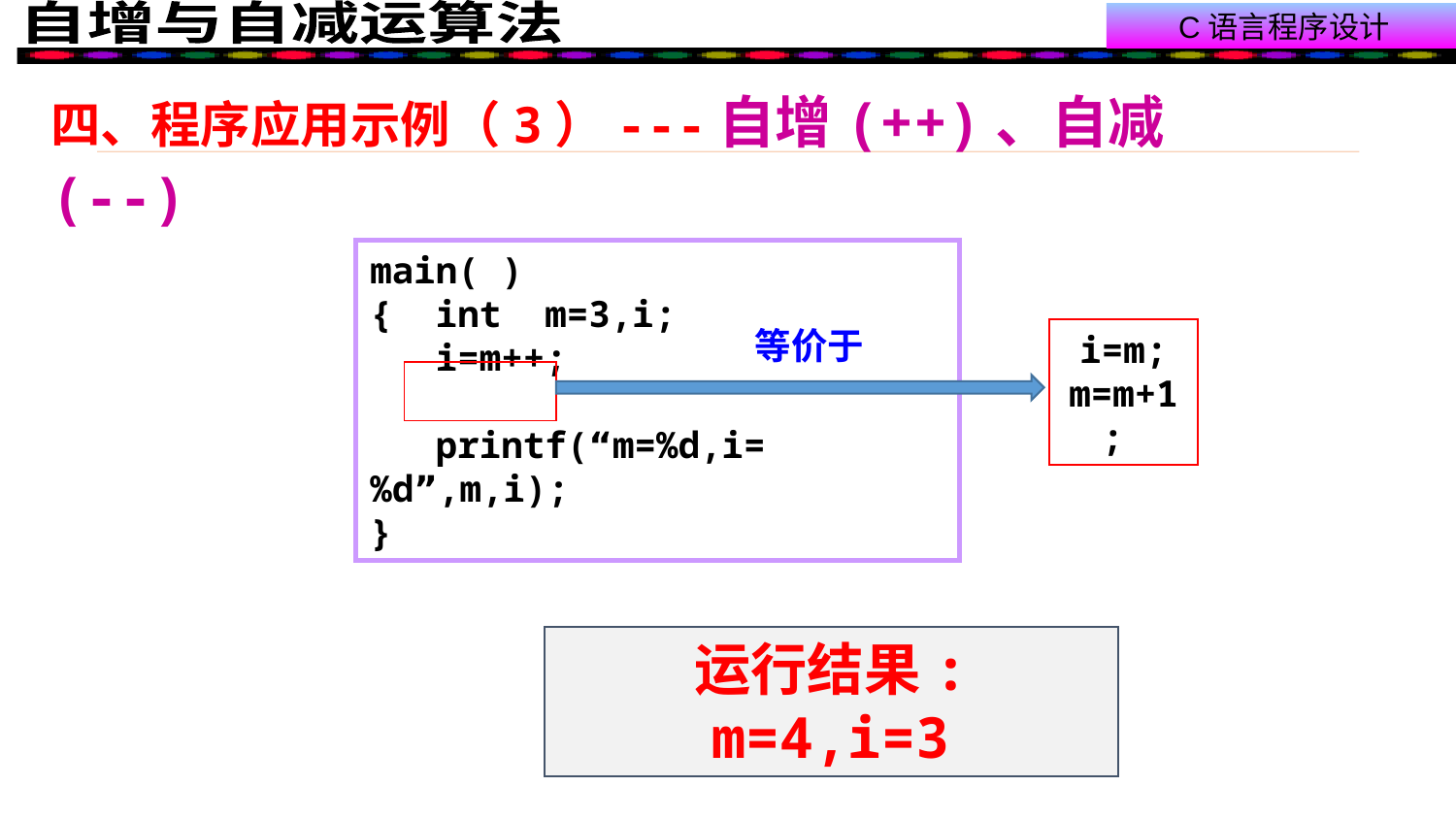

四、程序应用示例（3）---自增(++)、自减(--)
main( )
{  int  m=3,i;
   i=m++;

   printf(“m=%d,i=%d”,m,i);
}
等价于
i=m;
m=m+1;

运行结果:
m=4,i=3